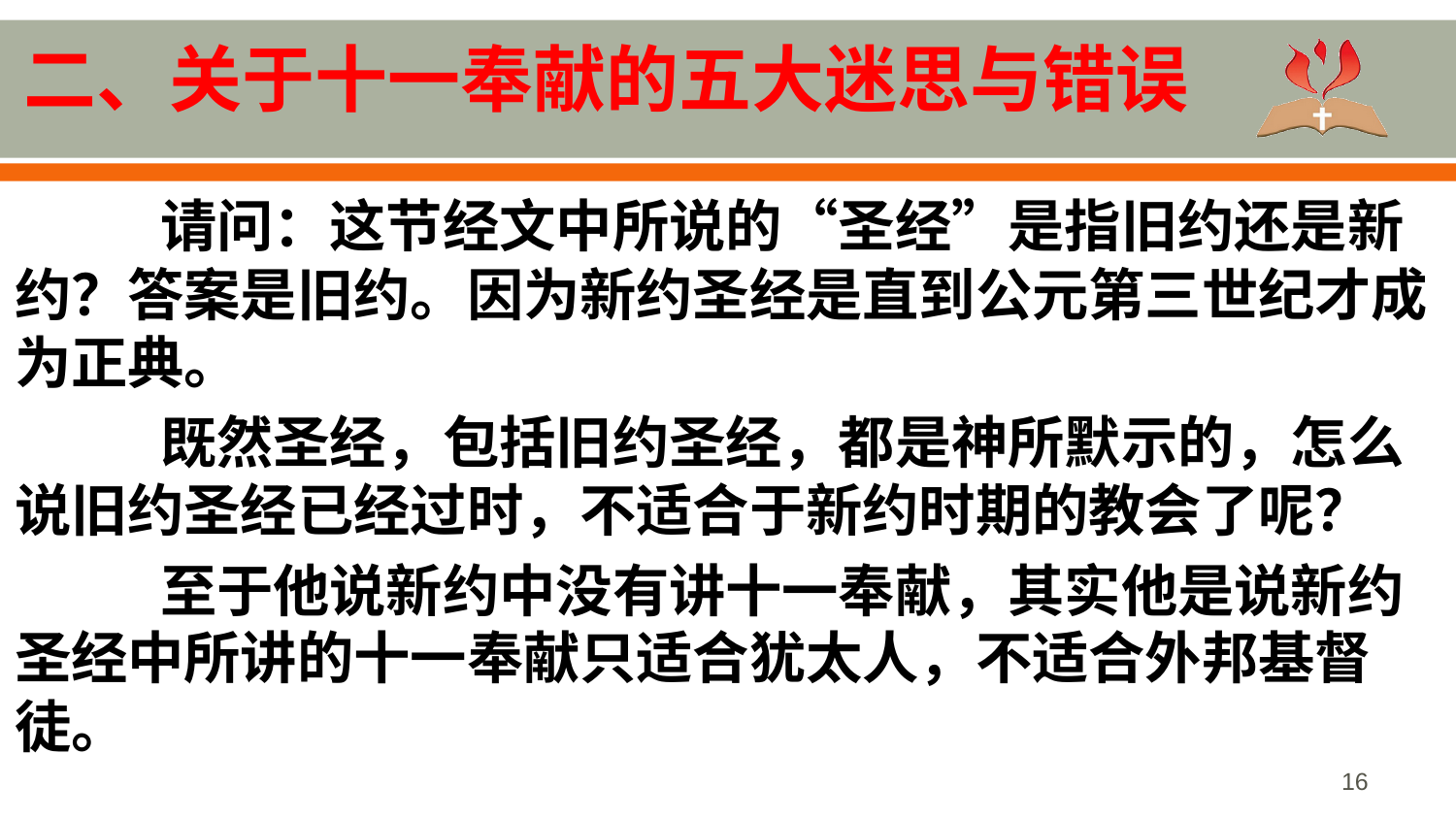

# 二、关于十一奉献的五大迷思与错误
	请问：这节经文中所说的“圣经”是指旧约还是新约？答案是旧约。因为新约圣经是直到公元第三世纪才成为正典。
	既然圣经，包括旧约圣经，都是神所默示的，怎么说旧约圣经已经过时，不适合于新约时期的教会了呢？
	至于他说新约中没有讲十一奉献，其实他是说新约圣经中所讲的十一奉献只适合犹太人，不适合外邦基督徒。

16